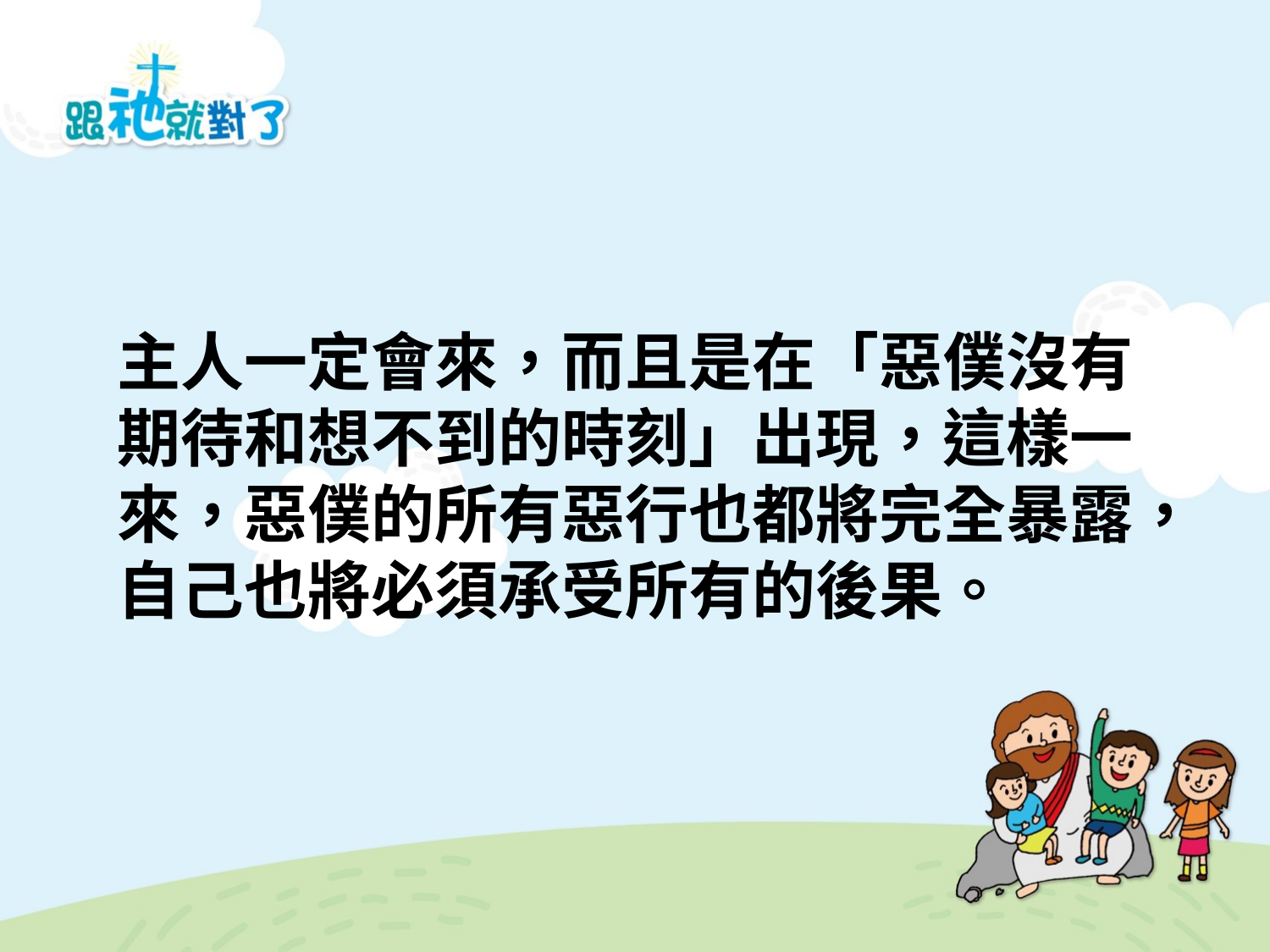

主人一定會來，而且是在「惡僕沒有期待和想不到的時刻」出現，這樣一來，惡僕的所有惡行也都將完全暴露，自己也將必須承受所有的後果。